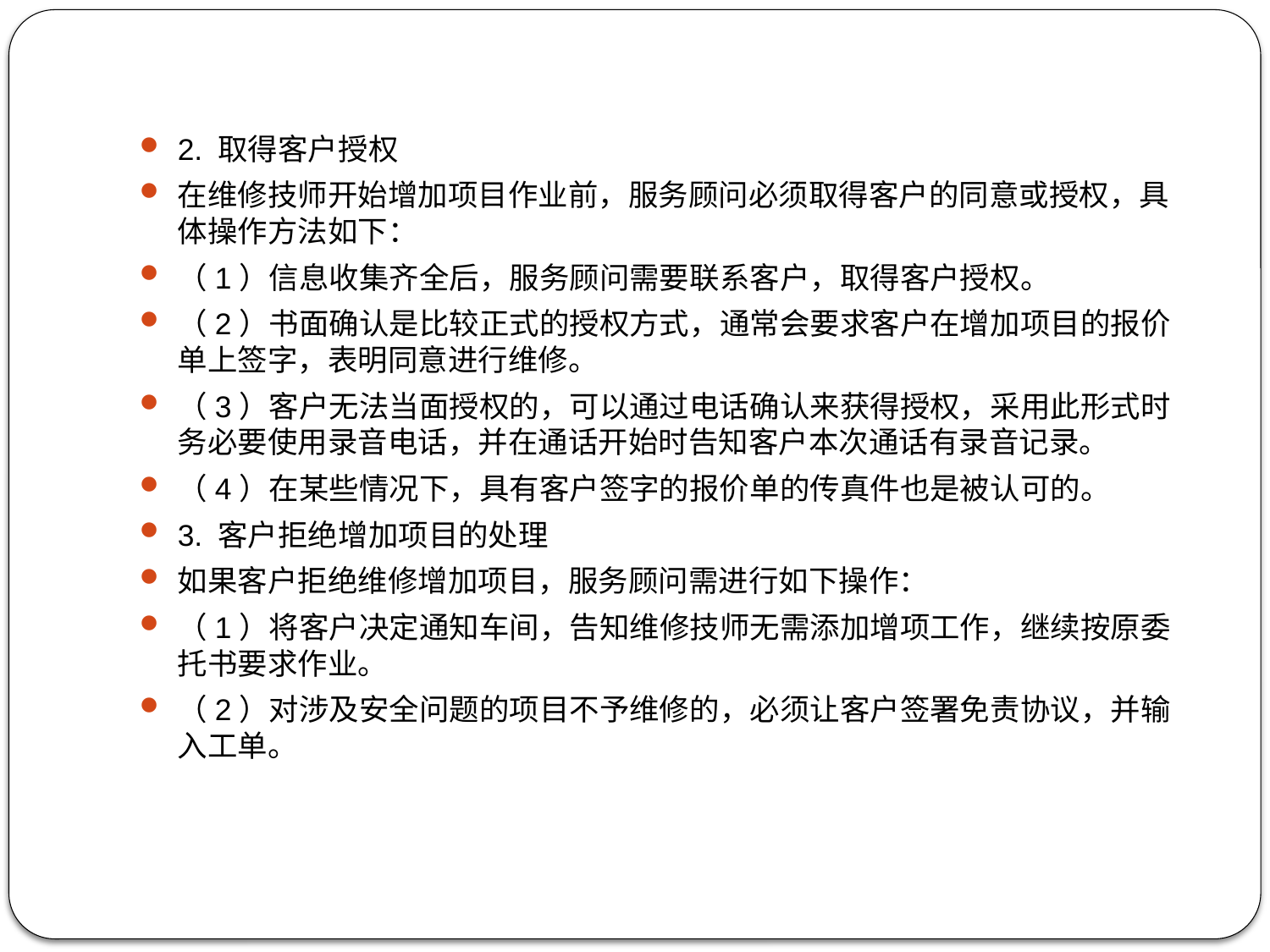

2. 取得客户授权
在维修技师开始增加项目作业前，服务顾问必须取得客户的同意或授权，具体操作方法如下：
（1）信息收集齐全后，服务顾问需要联系客户，取得客户授权。
（2）书面确认是比较正式的授权方式，通常会要求客户在增加项目的报价单上签字，表明同意进行维修。
（3）客户无法当面授权的，可以通过电话确认来获得授权，采用此形式时务必要使用录音电话，并在通话开始时告知客户本次通话有录音记录。
（4）在某些情况下，具有客户签字的报价单的传真件也是被认可的。
3. 客户拒绝增加项目的处理
如果客户拒绝维修增加项目，服务顾问需进行如下操作：
（1）将客户决定通知车间，告知维修技师无需添加增项工作，继续按原委托书要求作业。
（2）对涉及安全问题的项目不予维修的，必须让客户签署免责协议，并输入工单。